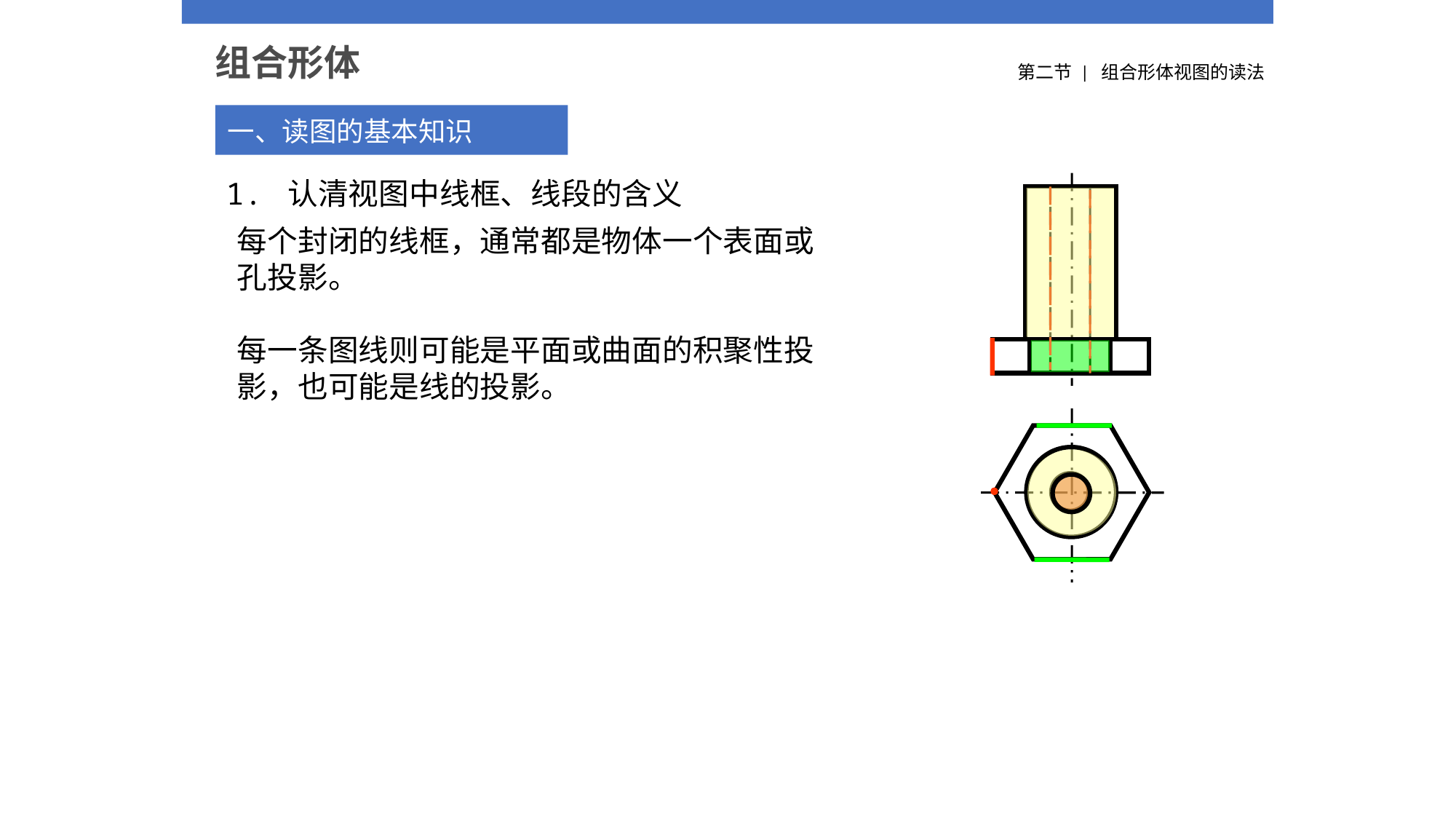

组合形体
第二节 |  组合形体视图的读法

一、读图的基本知识
1. 认清视图中线框、线段的含义

每个封闭的线框，通常都是物体一个表面或孔投影。

每一条图线则可能是平面或曲面的积聚性投影，也可能是线的投影。